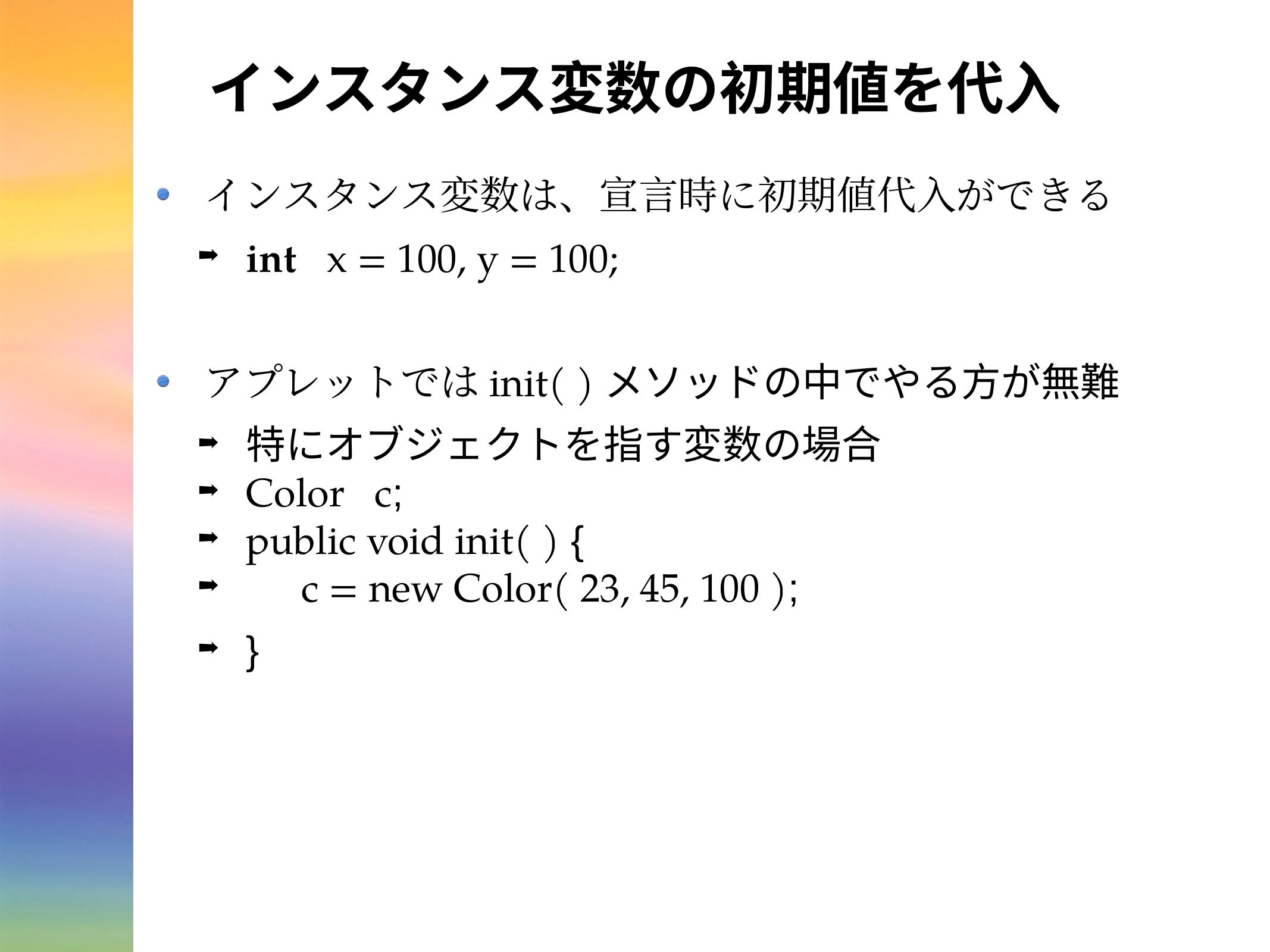

# インスタンス変数の初期値を代入
インスタンス変数は、宣言時に初期値代入ができる
int   x = 100, y = 100;

アプレットではinit( )メソッドの中でやる方が無難
特にオブジェクトを指す変数の場合
Color   c;
public void init( ) {
     c = new Color( 23, 45, 100 );
}